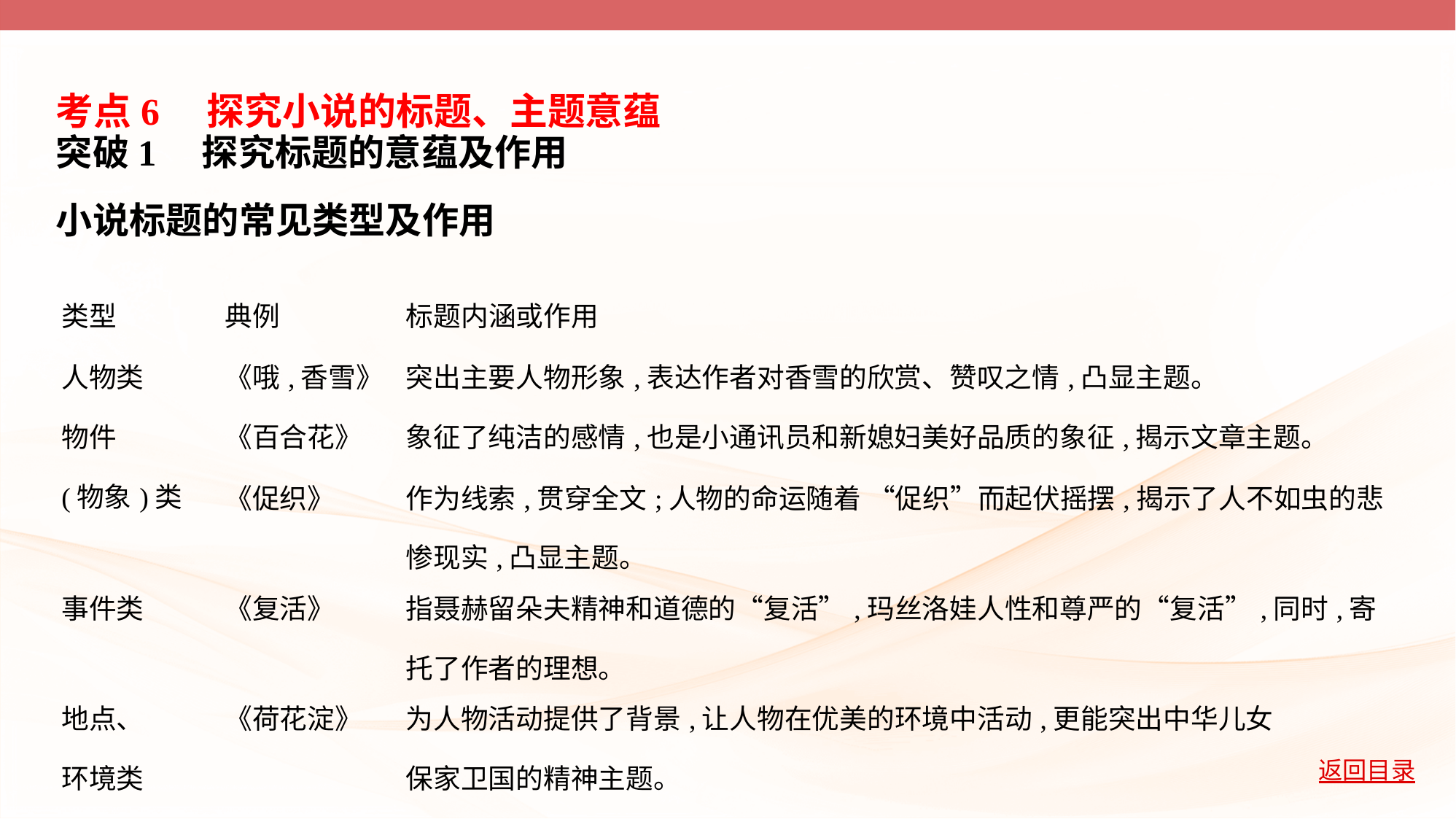

考点6　探究小说的标题、主题意蕴

突破1　探究标题的意蕴及作用
小说标题的常见类型及作用
| 类型 | 典例 | 标题内涵或作用 |
| --- | --- | --- |
| 人物类 | 《哦,香雪》 | 突出主要人物形象,表达作者对香雪的欣赏、赞叹之情,凸显主题。 |
| 物件 (物象)类 | 《百合花》 | 象征了纯洁的感情,也是小通讯员和新媳妇美好品质的象征,揭示文章主题。 |
|  | 《促织》 | 作为线索,贯穿全文;人物的命运随着 “促织”而起伏摇摆,揭示了人不如虫的悲惨现实,凸显主题。 |
| 事件类 | 《复活》 | 指聂赫留朵夫精神和道德的“复活”,玛丝洛娃人性和尊严的“复活”,同时,寄托了作者的理想。 |
| 地点、 环境类 | 《荷花淀》 | 为人物活动提供了背景,让人物在优美的环境中活动,更能突出中华儿女 保家卫国的精神主题。 |